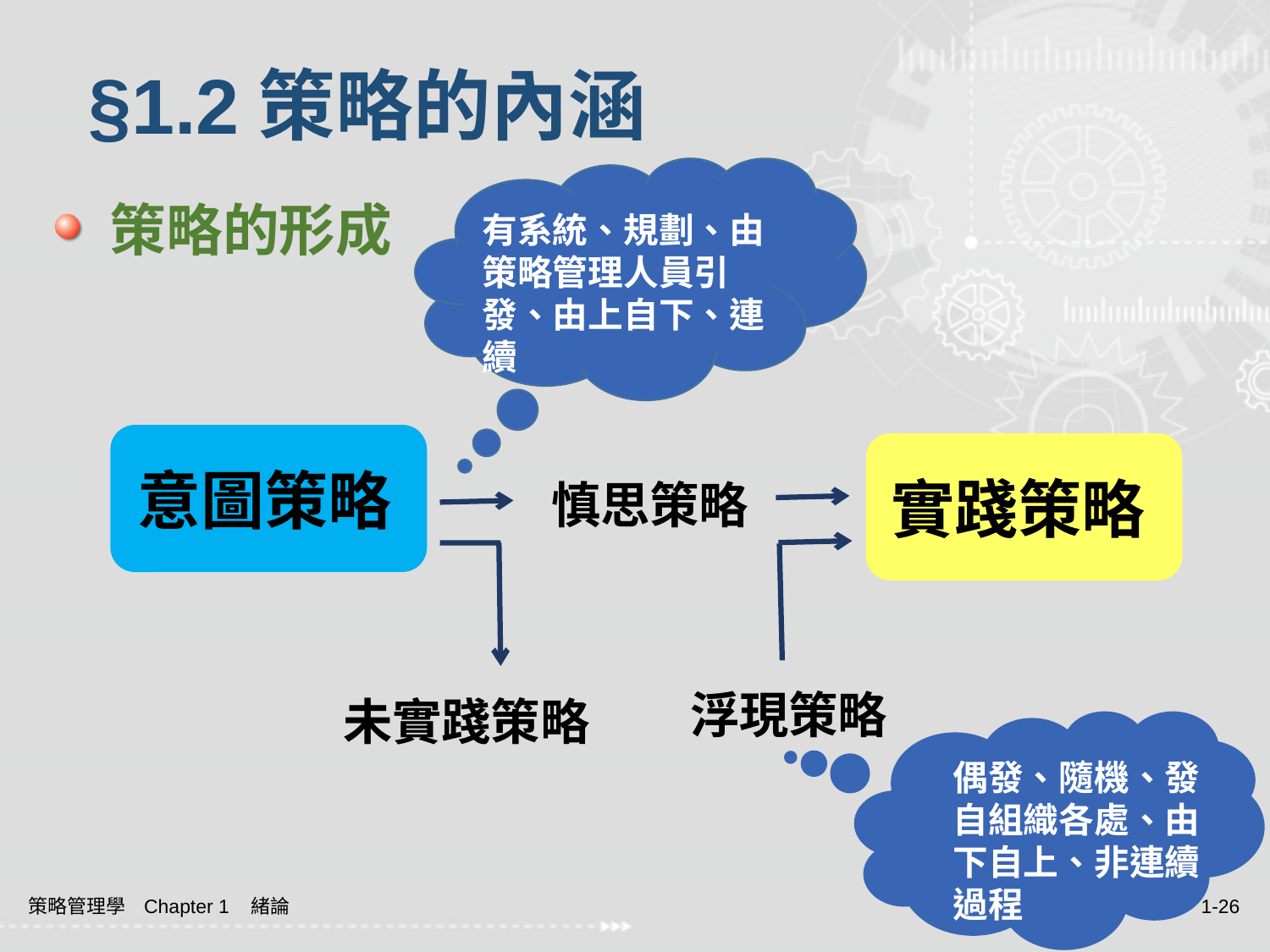

# §1.2策略的內涵

有系統、規劃、由策略管理人員引發、由上自下、連續
 策略的形成

意圖策略

實踐策略
慎思策略
浮現策略
未實踐策略

偶發、隨機、發自組織各處、由下自上、非連續過程
策略管理學   Chapter 1   緒論
1-26